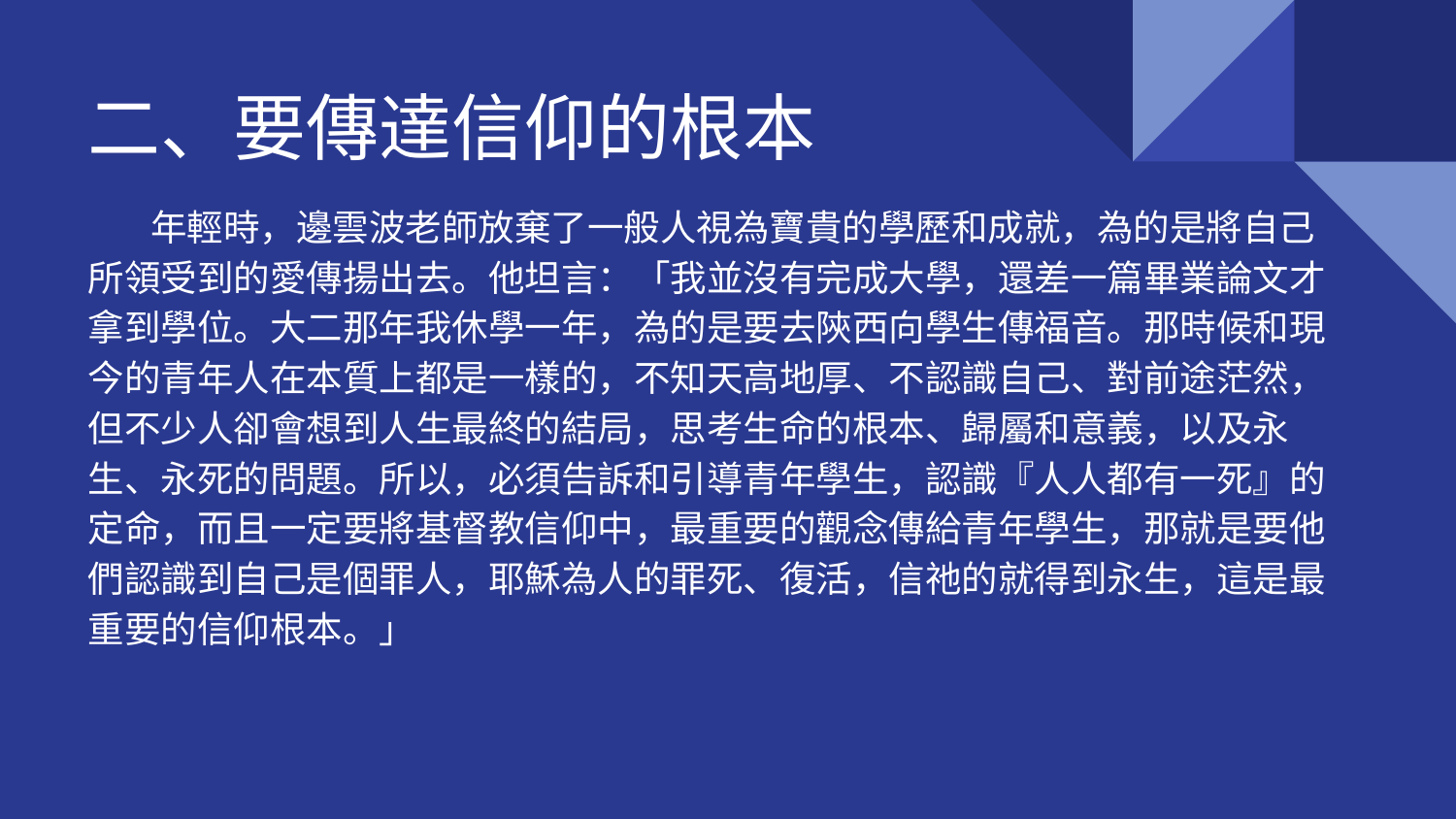

# 二、要傳達信仰的根本
       年輕時，邊雲波老師放棄了一般人視為寶貴的學歷和成就，為的是將自己所領受到的愛傳揚出去。他坦言：「我並沒有完成大學，還差一篇畢業論文才拿到學位。大二那年我休學一年，為的是要去陝西向學生傳福音。那時候和現今的青年人在本質上都是一樣的，不知天高地厚、不認識自己、對前途茫然，但不少人卻會想到人生最終的結局，思考生命的根本、歸屬和意義，以及永生、永死的問題。所以，必須告訴和引導青年學生，認識『人人都有一死』的定命，而且一定要將基督教信仰中，最重要的觀念傳給青年學生，那就是要他們認識到自己是個罪人，耶穌為人的罪死、復活，信祂的就得到永生，這是最重要的信仰根本。」